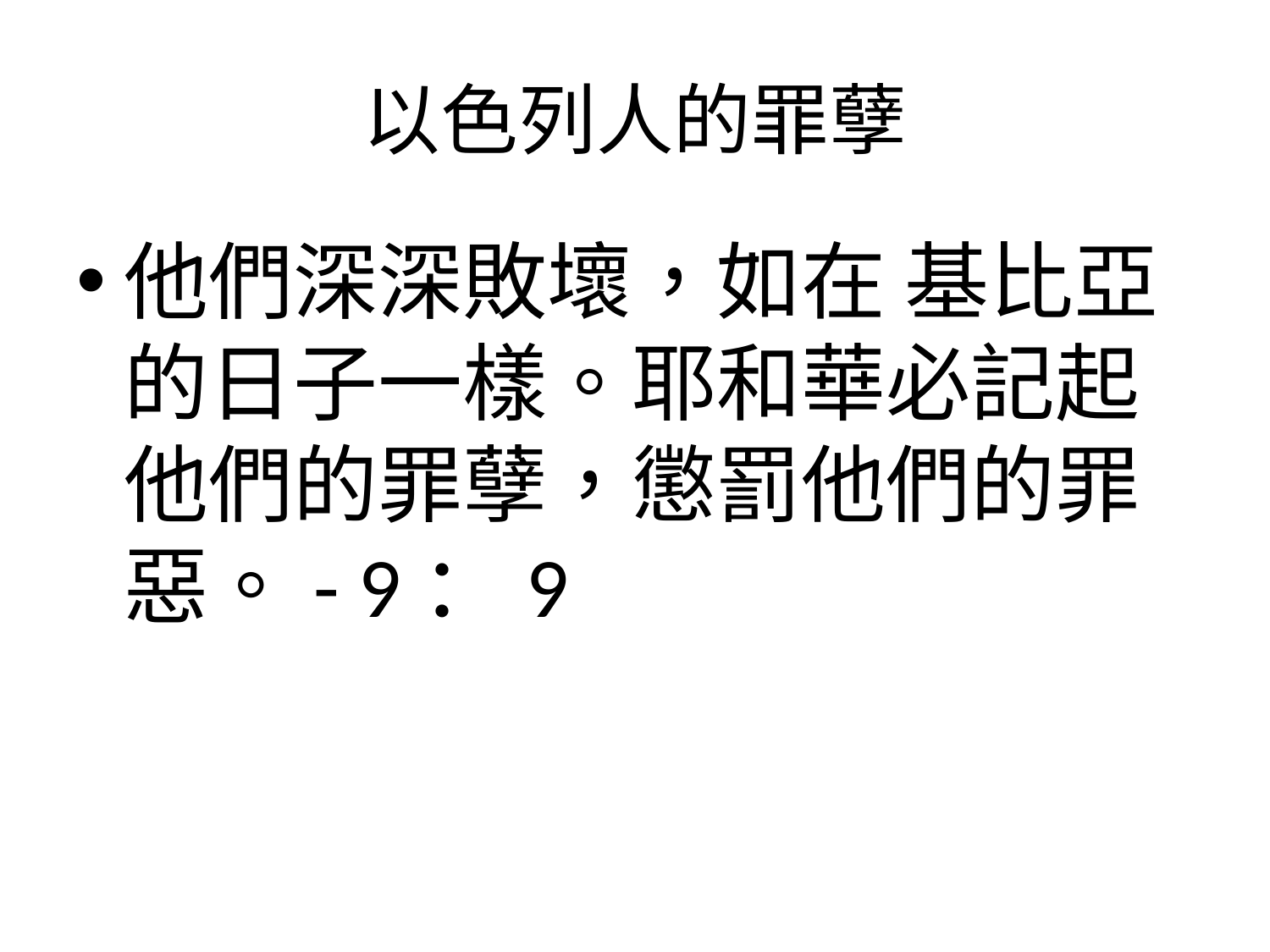

# 以色列人的罪孽
他們深深敗壞，如在 基比亞 的日子一樣。耶和華必記起他們的罪孽，懲罰他們的罪惡。- 9：9